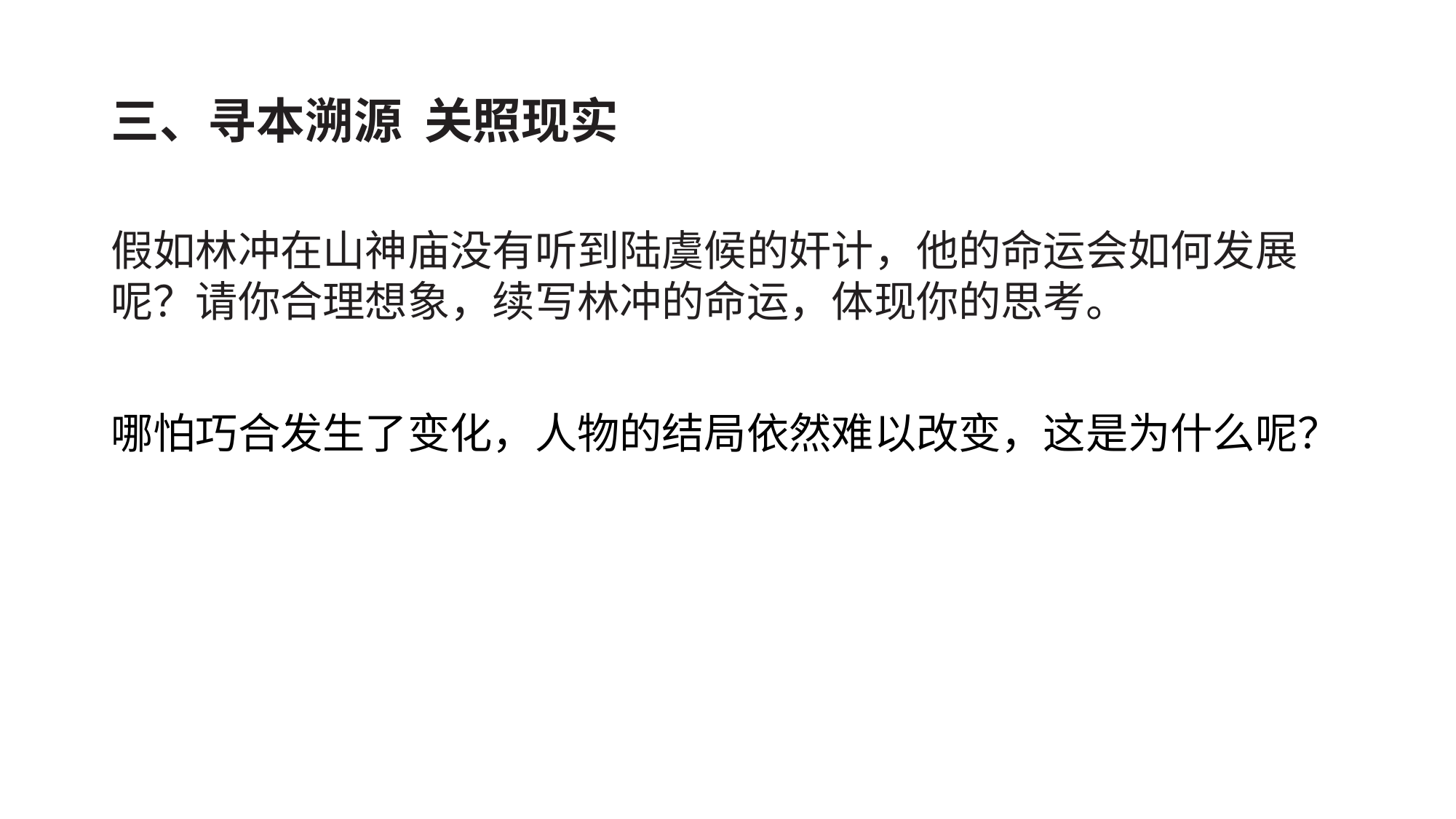

# 三、寻本溯源  关照现实
假如林冲在山神庙没有听到陆虞候的奸计，他的命运会如何发展 呢？请你合理想象，续写林冲的命运，体现你的思考。

哪怕巧合发生了变化，人物的结局依然难以改变，这是为什么呢？